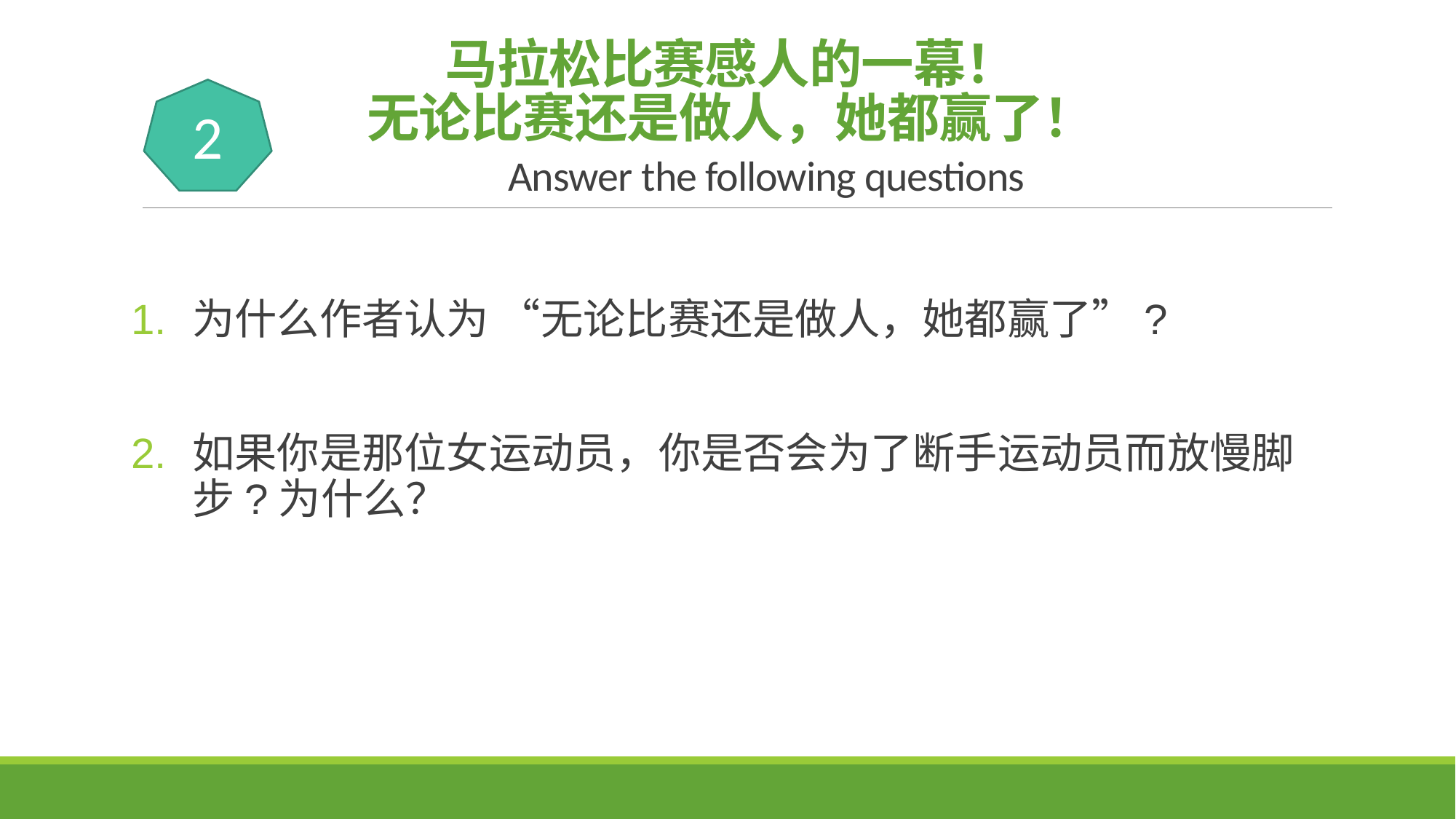

# 马拉松比赛感人的一幕！ 无论比赛还是做人，她都赢了！ Answer the following questions
2

为什么作者认为 “无论比赛还是做人，她都赢了”?

如果你是那位女运动员，你是否会为了断手运动员而放慢脚步?为什么？